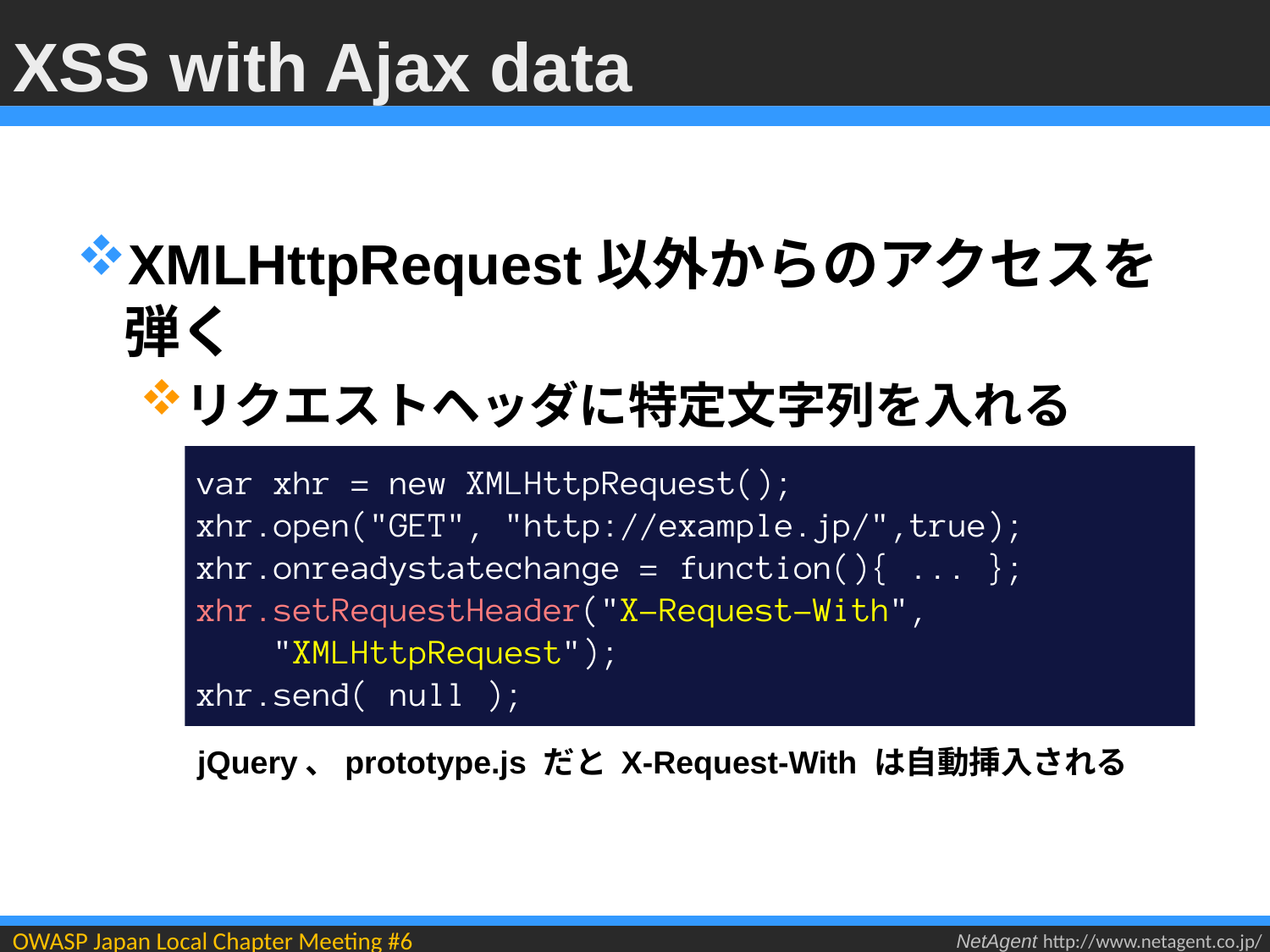

# XSS with Ajax data
XMLHttpRequest以外からのアクセスを弾く
リクエストヘッダに特定文字列を入れる
var xhr = new XMLHttpRequest();
xhr.open("GET", "http://example.jp/",true);
xhr.onreadystatechange = function(){ ... };
xhr.setRequestHeader("X-Request-With",
    "XMLHttpRequest");
xhr.send( null );
jQuery、prototype.js だと X-Request-With は自動挿入される